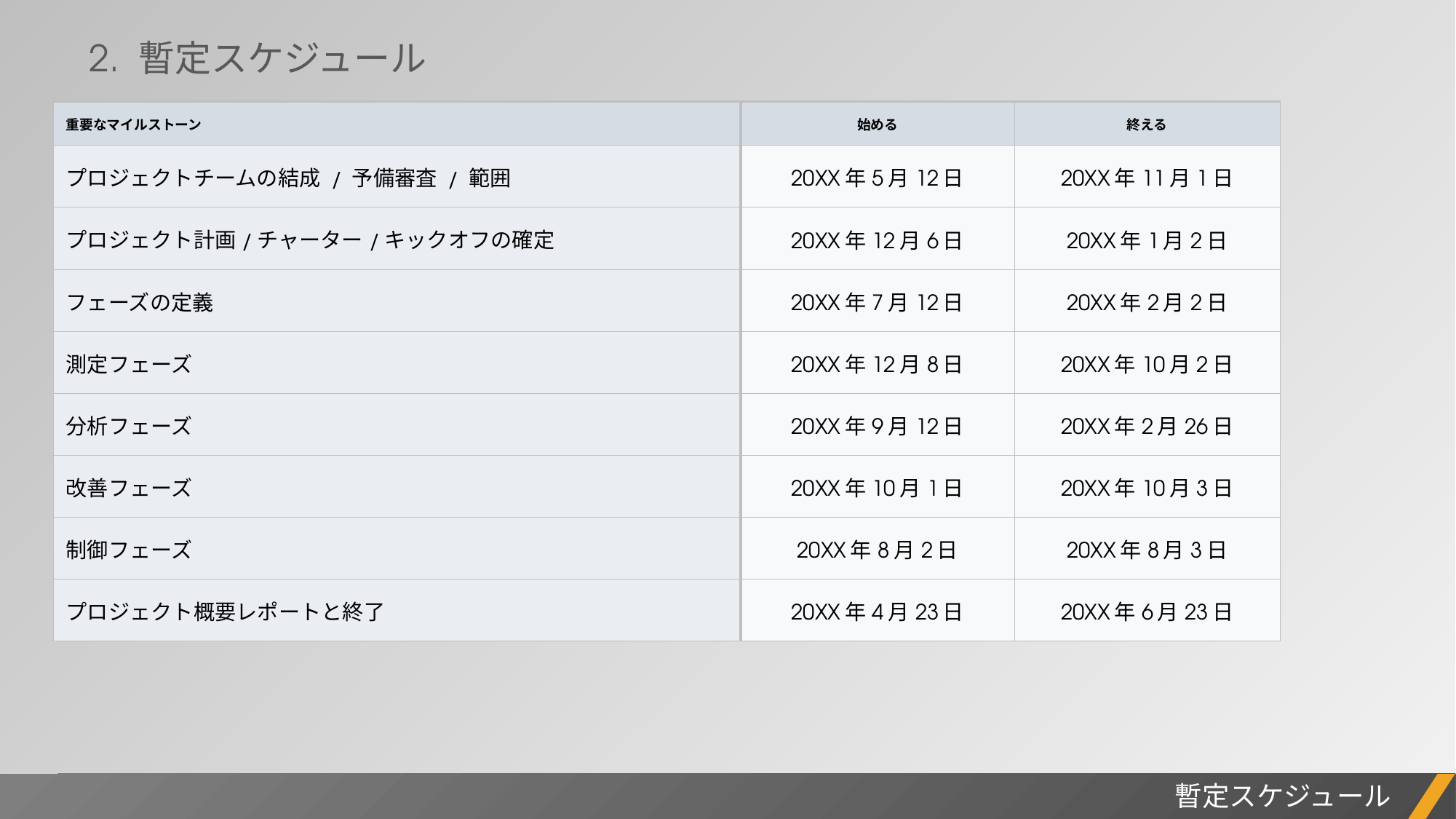

2. 暫定スケジュール
| 重要なマイルストーン | 始める | 終える |
| --- | --- | --- |
| プロジェクトチームの結成 / 予備審査 / 範囲 | 20XX年5月12日 | 20XX年11月1日 |
| プロジェクト計画/チャーター/キックオフの確定 | 20XX年12月6日 | 20XX年1月2日 |
| フェーズの定義 | 20XX年7月12日 | 20XX年2月2日 |
| 測定フェーズ | 20XX年12月8日 | 20XX年10月2日 |
| 分析フェーズ | 20XX年9月12日 | 20XX年2月26日 |
| 改善フェーズ | 20XX年10月1日 | 20XX年10月3日 |
| 制御フェーズ | 20XX年8月2日 | 20XX年8月3日 |
| プロジェクト概要レポートと終了 | 20XX年4月23日 | 20XX年6月23日 |
プロジェクトレポート
暫定スケジュール